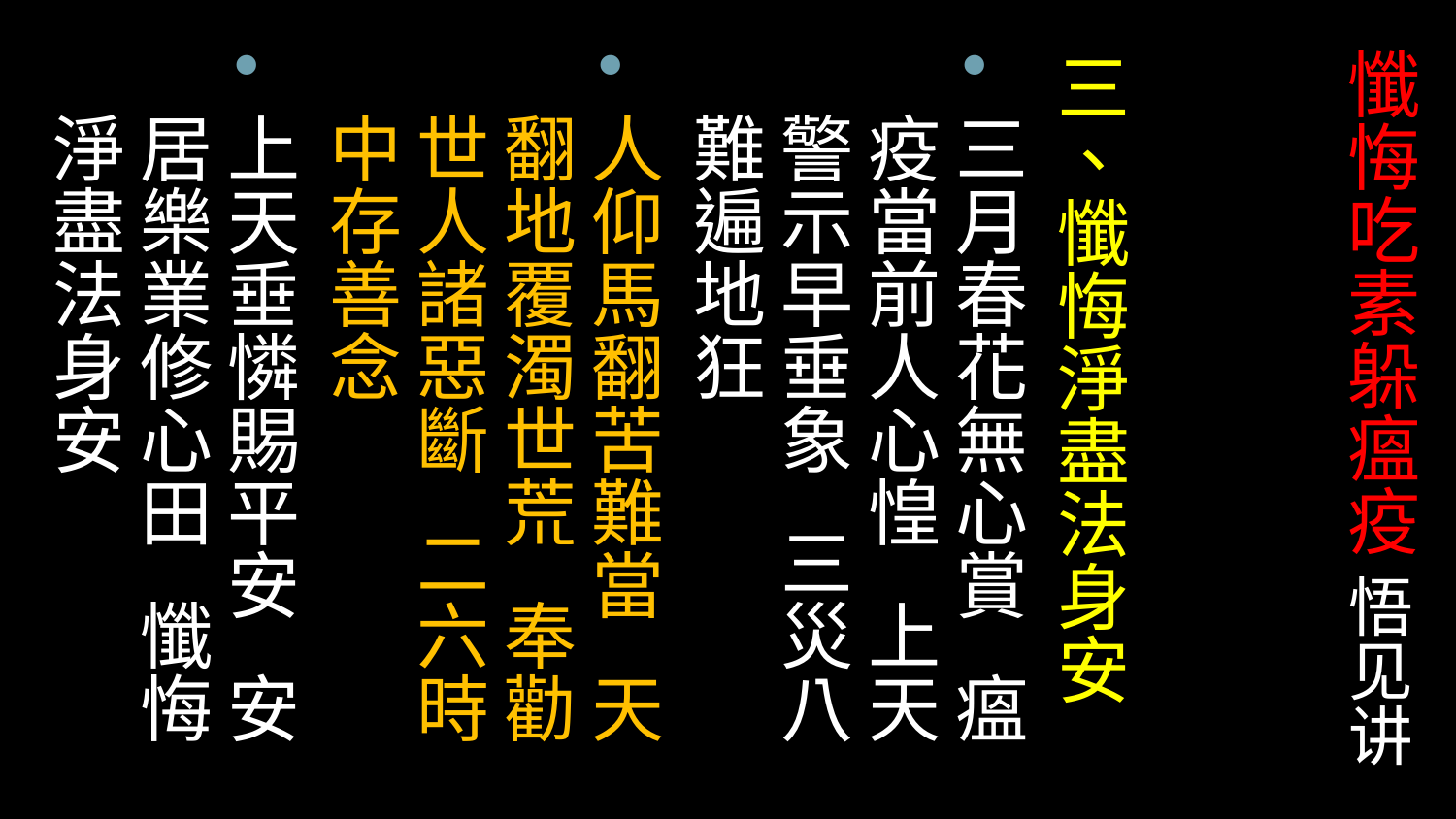

# 懺悔吃素躲瘟疫 悟见讲
三、懺悔淨盡法身安
三月春花無心賞   瘟疫當前人心惶   上天警示早垂象   三災八難遍地狂
人仰馬翻苦難當   天翻地覆濁世荒   奉勸世人諸惡斷   二六時中存善念
上天垂憐賜平安   安居樂業修心田   懺悔淨盡法身安